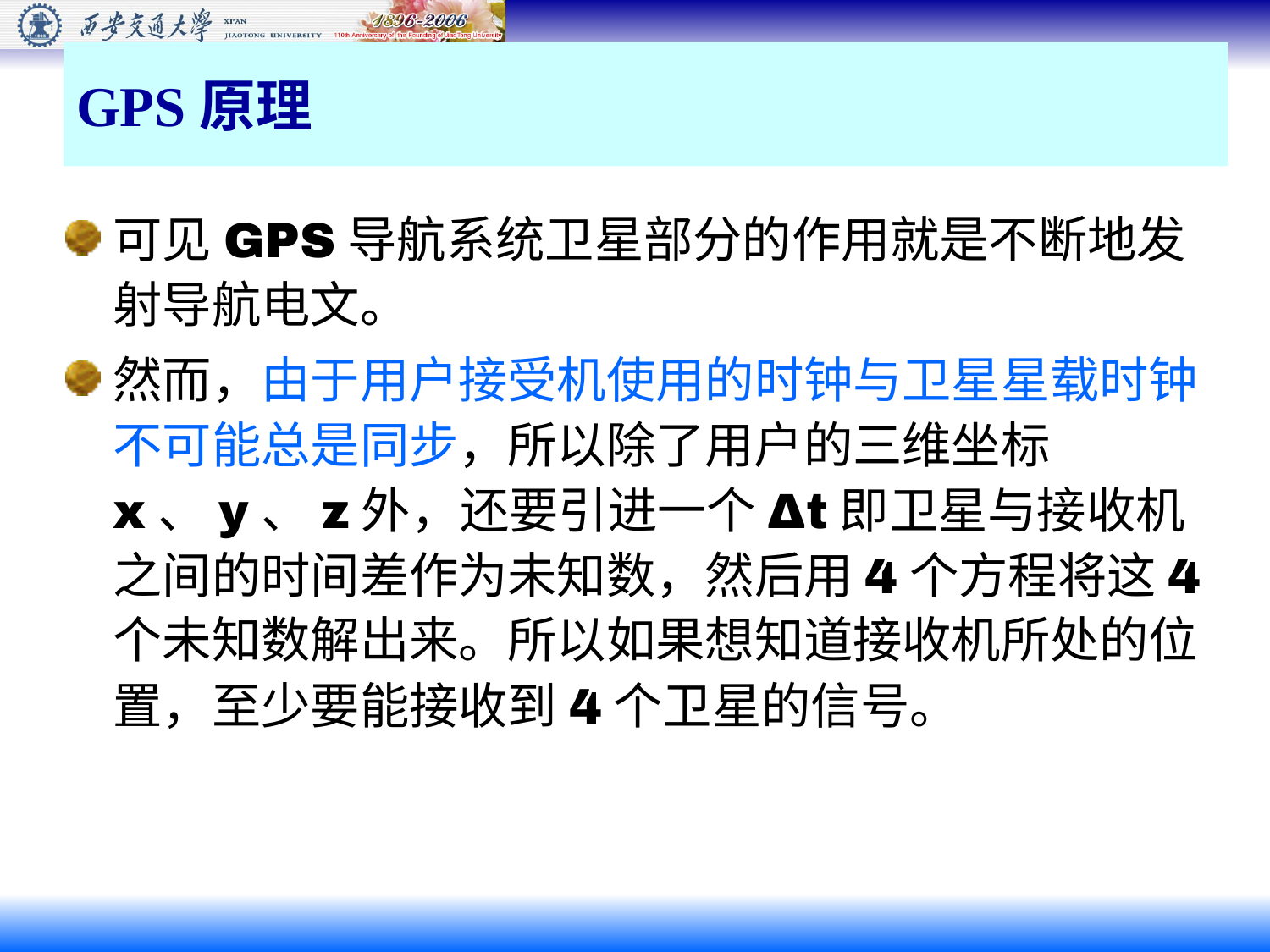

# GPS原理
可见GPS导航系统卫星部分的作用就是不断地发射导航电文。
然而，由于用户接受机使用的时钟与卫星星载时钟不可能总是同步，所以除了用户的三维坐标x、y、z外，还要引进一个Δt即卫星与接收机之间的时间差作为未知数，然后用4个方程将这4个未知数解出来。所以如果想知道接收机所处的位置，至少要能接收到4个卫星的信号。